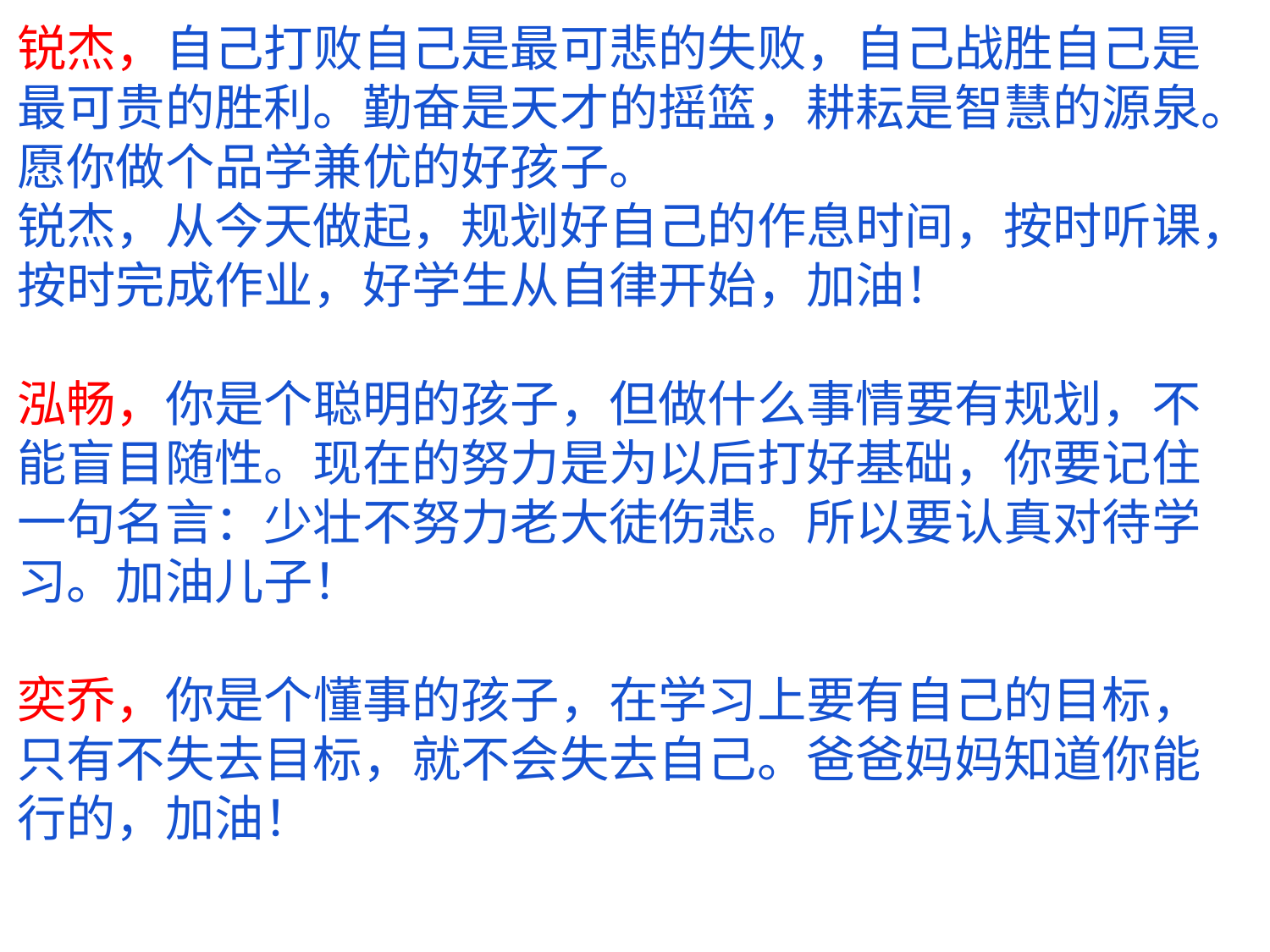

锐杰，自己打败自己是最可悲的失败，自己战胜自己是最可贵的胜利。勤奋是天才的摇篮，耕耘是智慧的源泉。愿你做个品学兼优的好孩子。
锐杰，从今天做起，规划好自己的作息时间，按时听课，按时完成作业，好学生从自律开始，加油！

泓畅，你是个聪明的孩子，但做什么事情要有规划，不能盲目随性。现在的努力是为以后打好基础，你要记住一句名言：少壮不努力老大徒伤悲。所以要认真对待学习。加油儿子！

奕乔，你是个懂事的孩子，在学习上要有自己的目标，只有不失去目标，就不会失去自己。爸爸妈妈知道你能行的，加油！